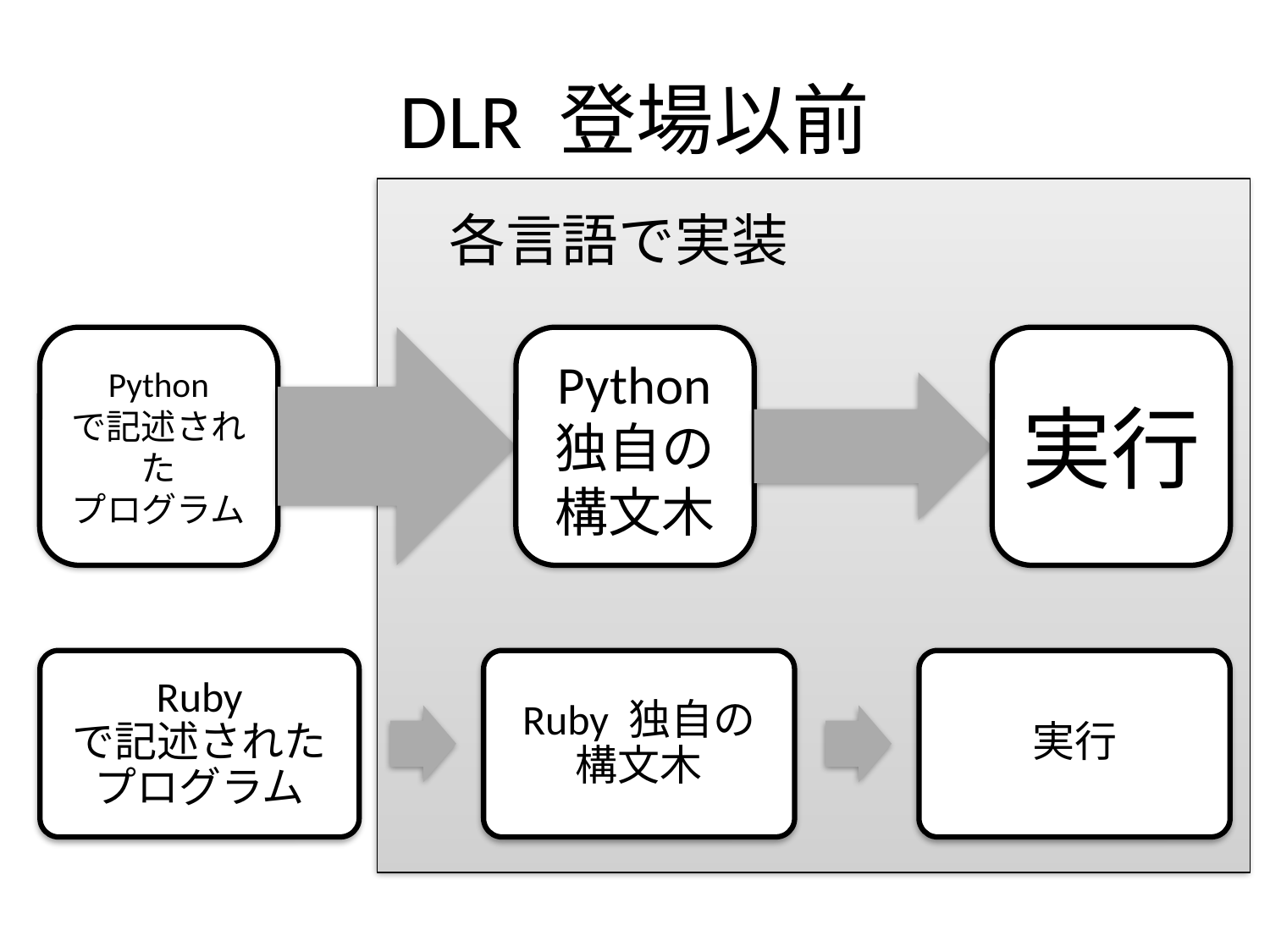

# DLR 登場以前

各言語で実装
Python
で記述された
プログラム
Python 独自の構文木
実行
Ruby
で記述された
プログラム

Ruby 独自の構文木

実行